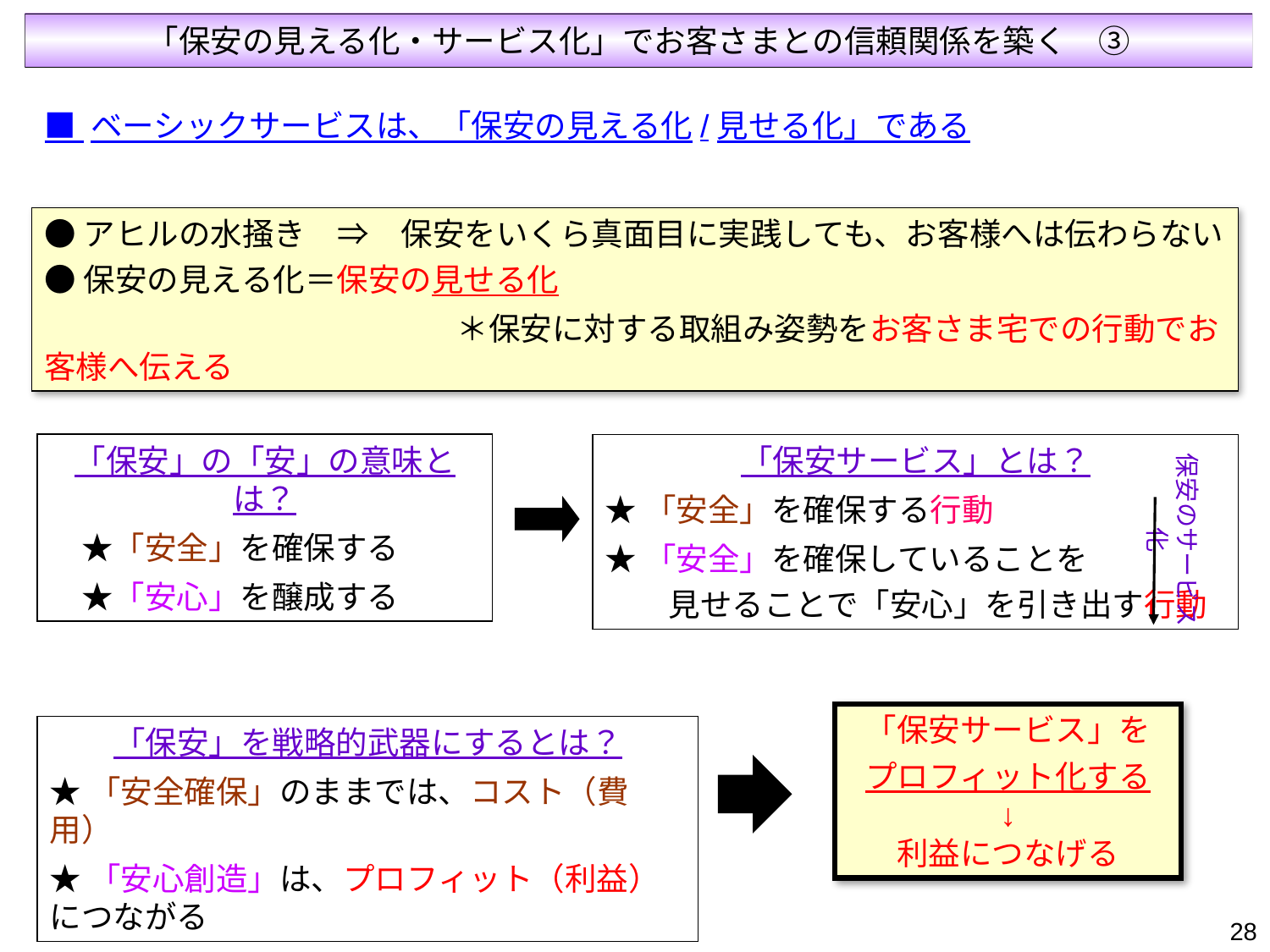

「保安の見える化・サービス化」でお客さまとの信頼関係を築く　③
■ ベーシックサービスは、「保安の見える化/見せる化」である
●アヒルの水掻き　⇒　保安をいくら真面目に実践しても、お客様へは伝わらない
●保安の見える化＝保安の見せる化
　　　　　　　　　　　　　＊保安に対する取組み姿勢をお客さま宅での行動でお客様へ伝える
「保安」の「安」の意味とは？
　★「安全」を確保する
　★「安心」を醸成する
「保安サービス」とは？
★「安全」を確保する行動
★「安全」を確保していることを
　　見せることで「安心」を引き出す行動
保安のサービス化

「保安サービス」を
プロフィット化する
↓
利益につなげる
「保安」を戦略的武器にするとは？
★「安全確保」のままでは、コスト（費用）
★「安心創造」は、プロフィット（利益）につながる

28